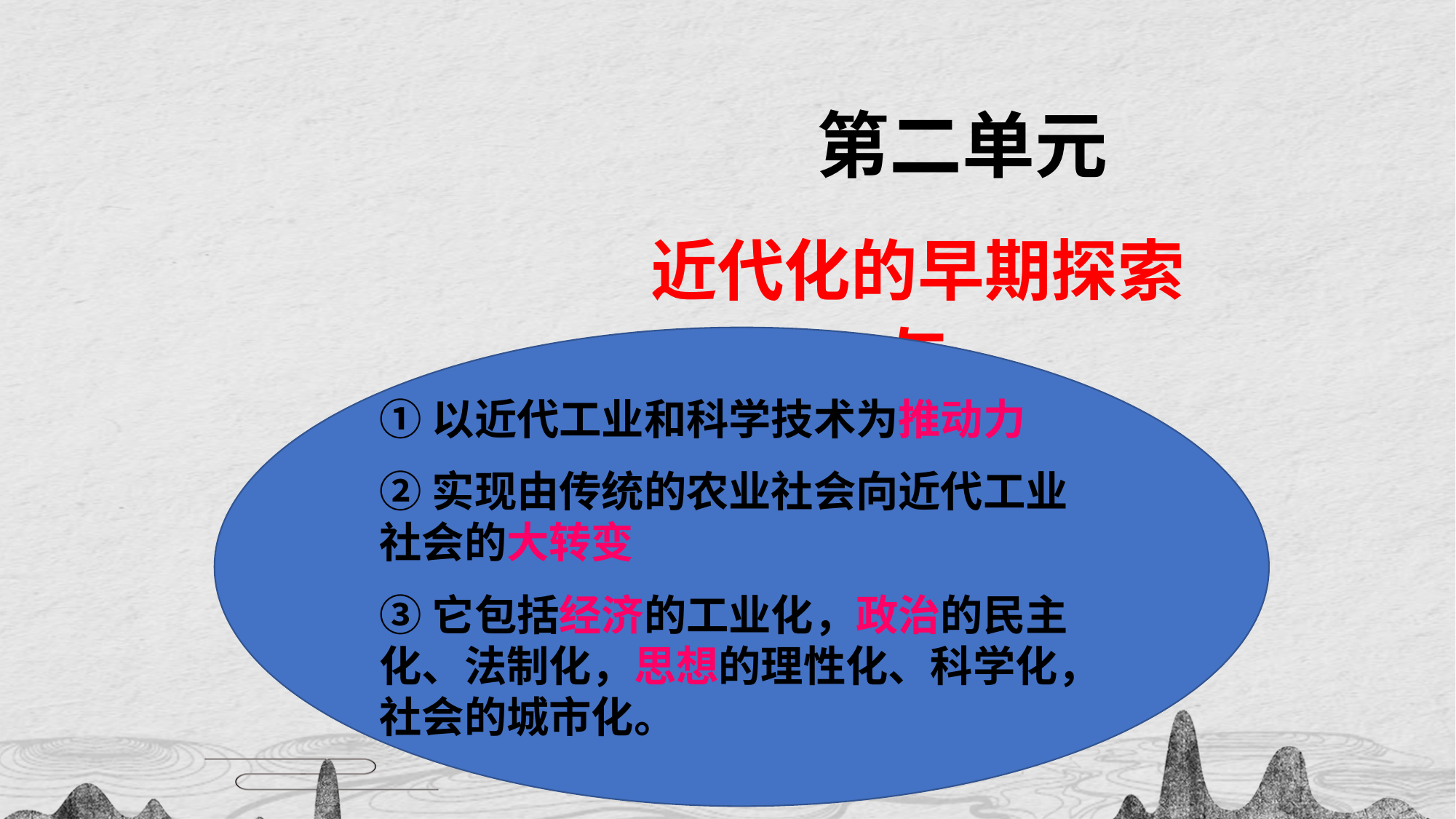

# 第二单元
近代化的早期探索
与
民族危机的加剧
①以近代工业和科学技术为推动力
②实现由传统的农业社会向近代工业社会的大转变
③它包括经济的工业化，政治的民主化、法制化，思想的理性化、科学化，社会的城市化。